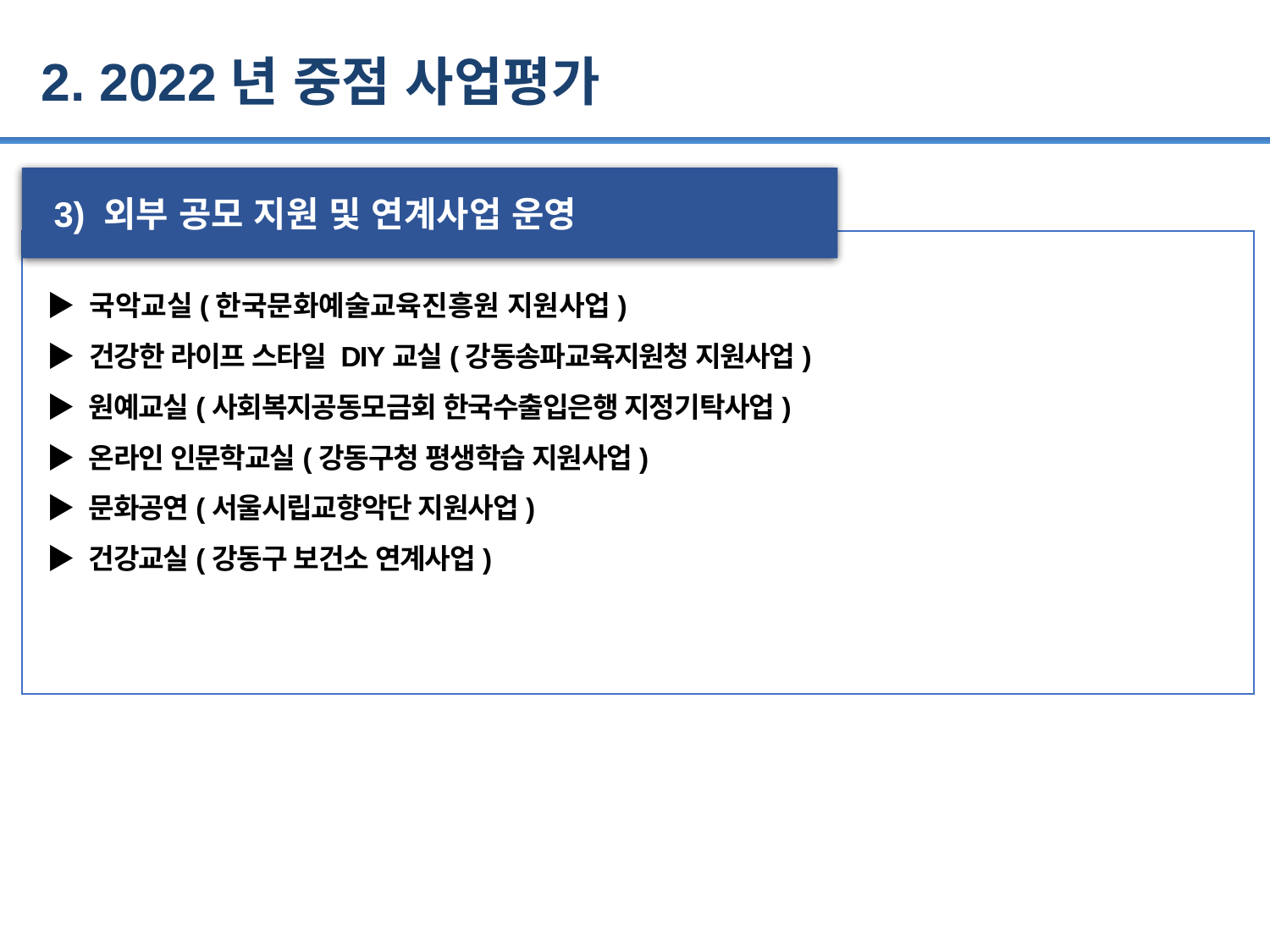

2. 2022년 중점 사업평가
  3) 외부 공모 지원 및 연계사업 운영
▶ 국악교실(한국문화예술교육진흥원 지원사업)
▶ 건강한 라이프 스타일 DIY교실(강동송파교육지원청 지원사업)
▶ 원예교실(사회복지공동모금회 한국수출입은행 지정기탁사업)
▶ 온라인 인문학교실(강동구청 평생학습 지원사업)
▶ 문화공연(서울시립교향악단 지원사업)
▶ 건강교실(강동구 보건소 연계사업)